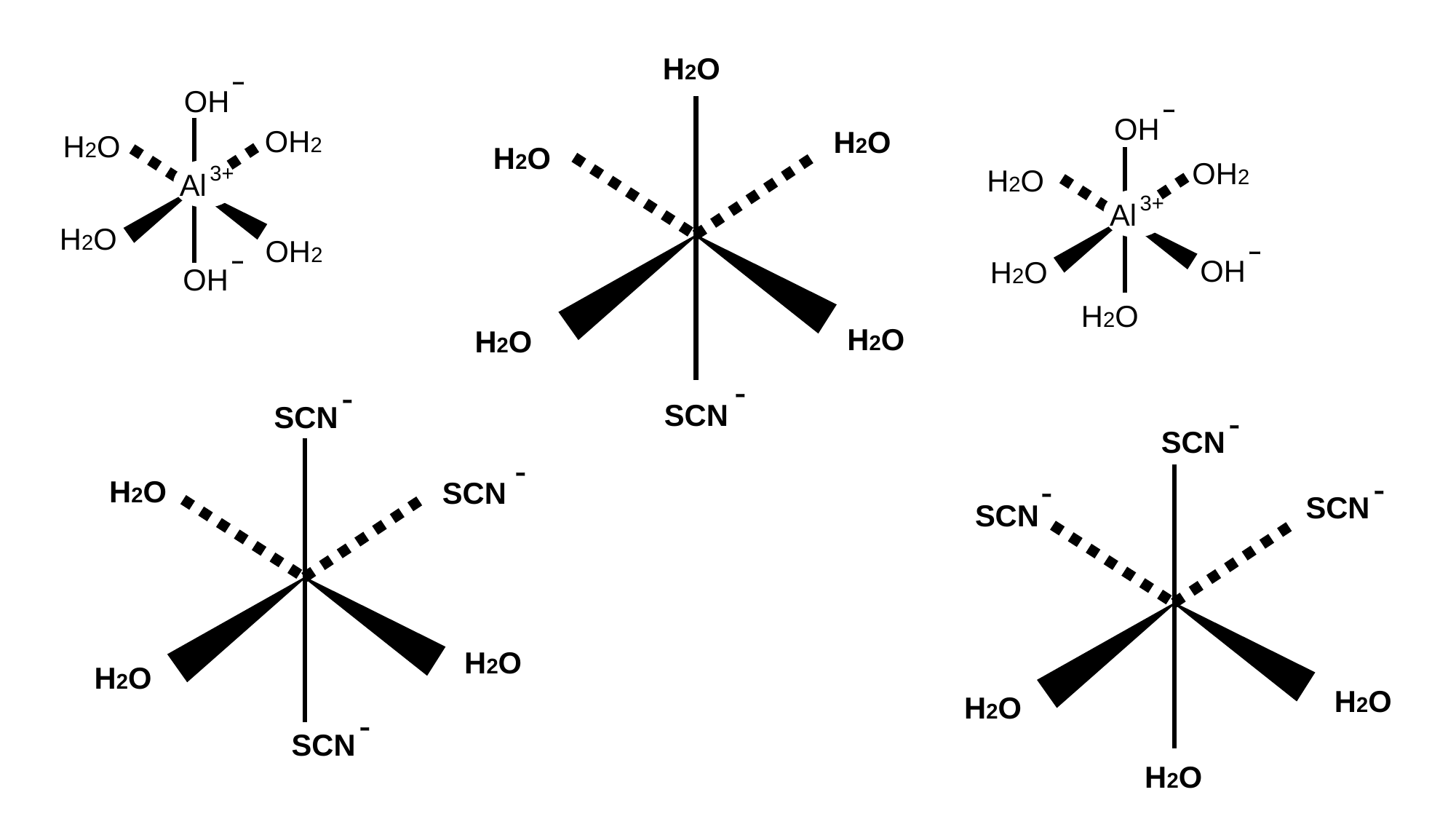

H2O

H2O
H2O
H2O
H2O
ｰ
SCN
ｰ
OH
ｰ
OH
OH2

3+

Al
H2O

3+

Al
OH2
H2O
H2O
OH2
ｰ
OH
ｰ
OH
H2O
H2O
ｰ
SCN
ｰ
SCN

ｰ

H2O
SCN
ｰ
SCN
ｰ
SCN
H2O
H2O
H2O
H2O
ｰ
SCN
H2O